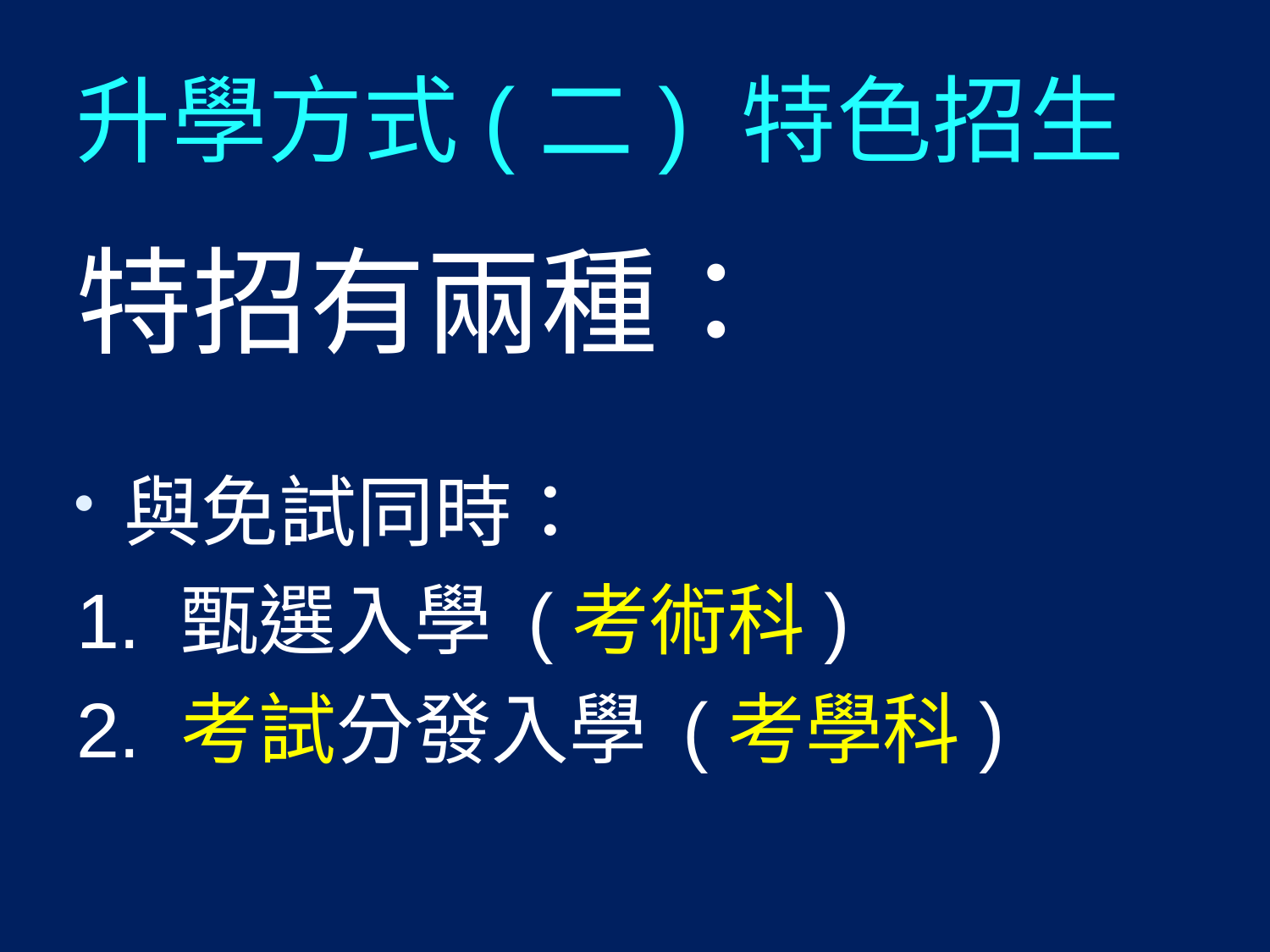

# 升學方式(二) 特色招生
特招有兩種：

與免試同時：
1. 甄選入學 (考術科)
2. 考試分發入學 (考學科)